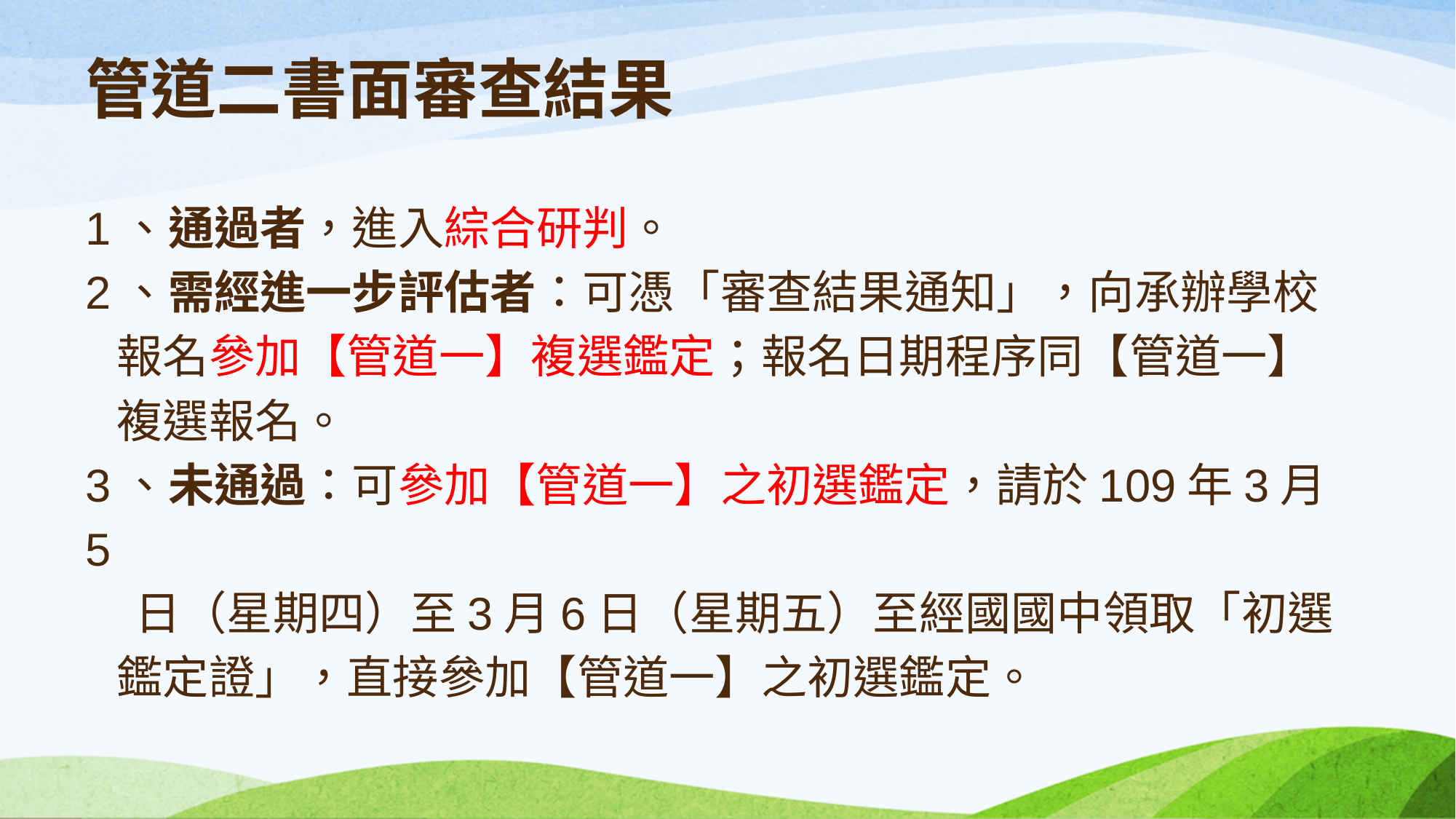

# 管道二書面審查結果 1、通過者，進入綜合研判。 2、需經進一步評估者：可憑「審查結果通知」，向承辦學校 報名參加【管道一】複選鑑定；報名日期程序同【管道一】 複選報名。 3、未通過：可參加【管道一】之初選鑑定，請於109年3月5 日（星期四）至3月6日（星期五）至經國國中領取「初選 鑑定證」，直接參加【管道一】之初選鑑定。